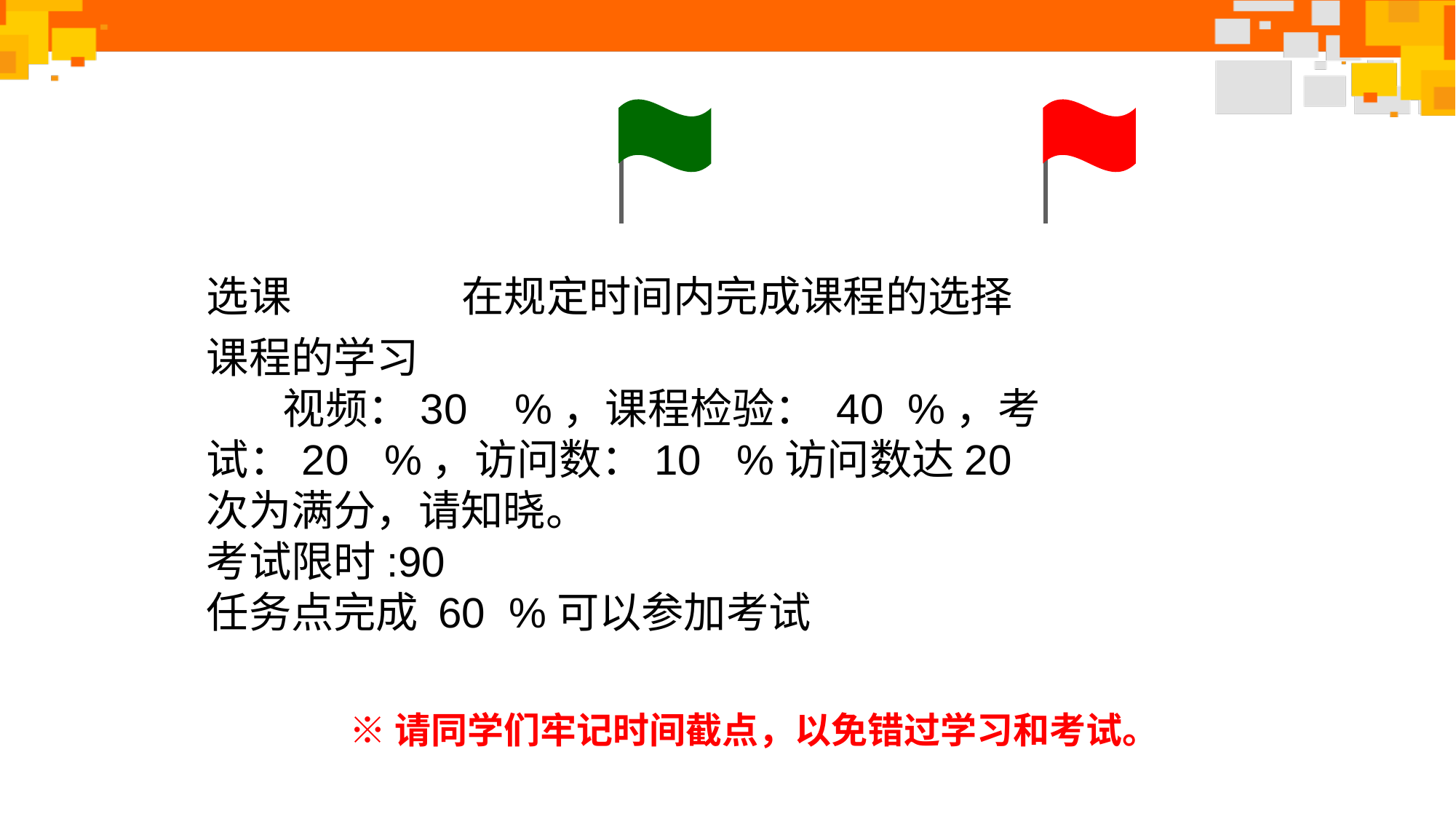

选课                  在规定时间内完成课程的选择
课程的学习
       视频：30    %，课程检验： 40  %，考试：20   %，访问数：10   %访问数达20 次为满分，请知晓。
考试限时:90
任务点完成 60  %可以参加考试
※请同学们牢记时间截点，以免错过学习和考试。